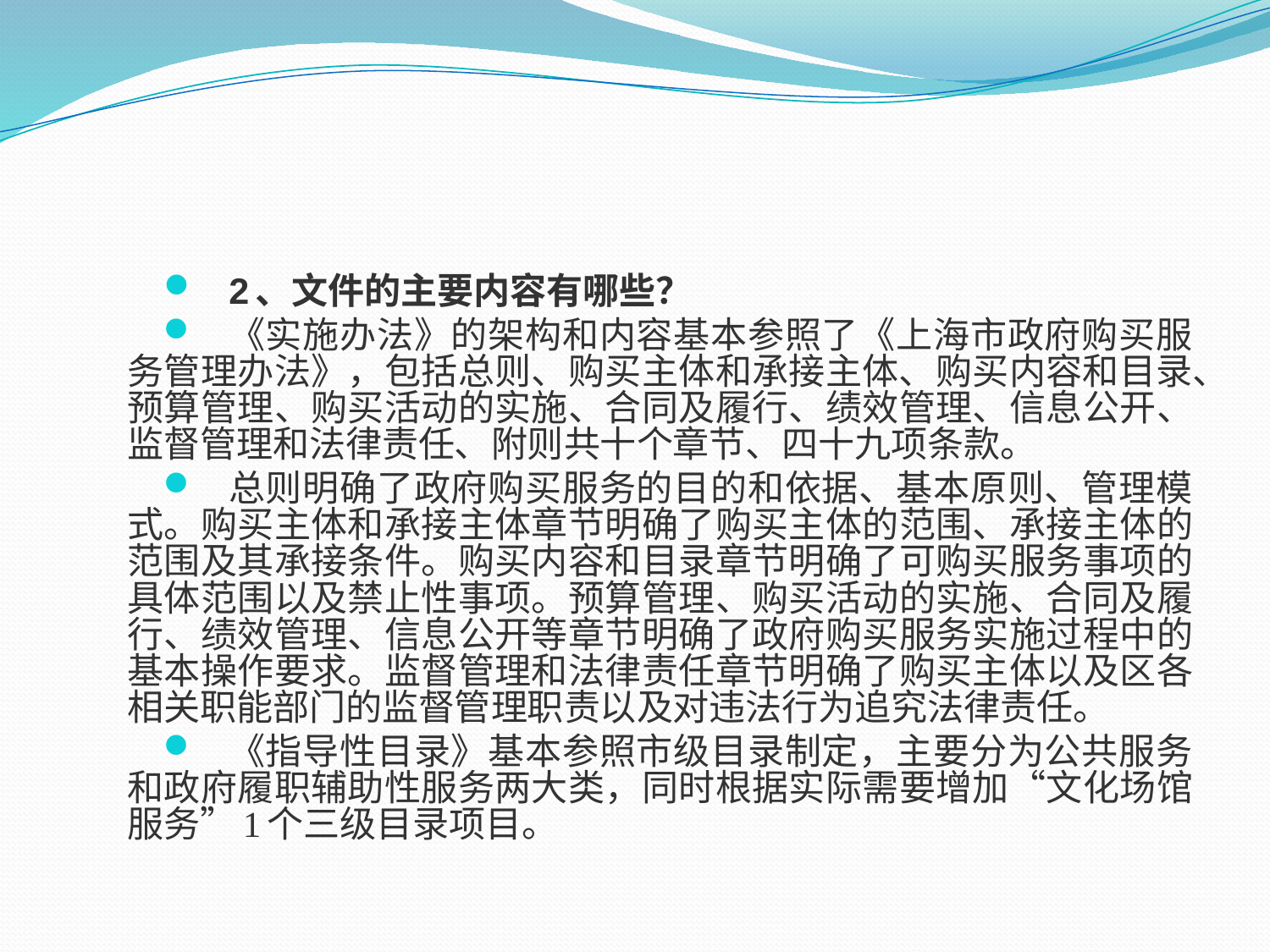

#
2、文件的主要内容有哪些？
《实施办法》的架构和内容基本参照了《上海市政府购买服务管理办法》，包括总则、购买主体和承接主体、购买内容和目录、预算管理、购买活动的实施、合同及履行、绩效管理、信息公开、监督管理和法律责任、附则共十个章节、四十九项条款。
总则明确了政府购买服务的目的和依据、基本原则、管理模式。购买主体和承接主体章节明确了购买主体的范围、承接主体的范围及其承接条件。购买内容和目录章节明确了可购买服务事项的具体范围以及禁止性事项。预算管理、购买活动的实施、合同及履行、绩效管理、信息公开等章节明确了政府购买服务实施过程中的基本操作要求。监督管理和法律责任章节明确了购买主体以及区各相关职能部门的监督管理职责以及对违法行为追究法律责任。
《指导性目录》基本参照市级目录制定，主要分为公共服务和政府履职辅助性服务两大类，同时根据实际需要增加“文化场馆服务”1个三级目录项目。